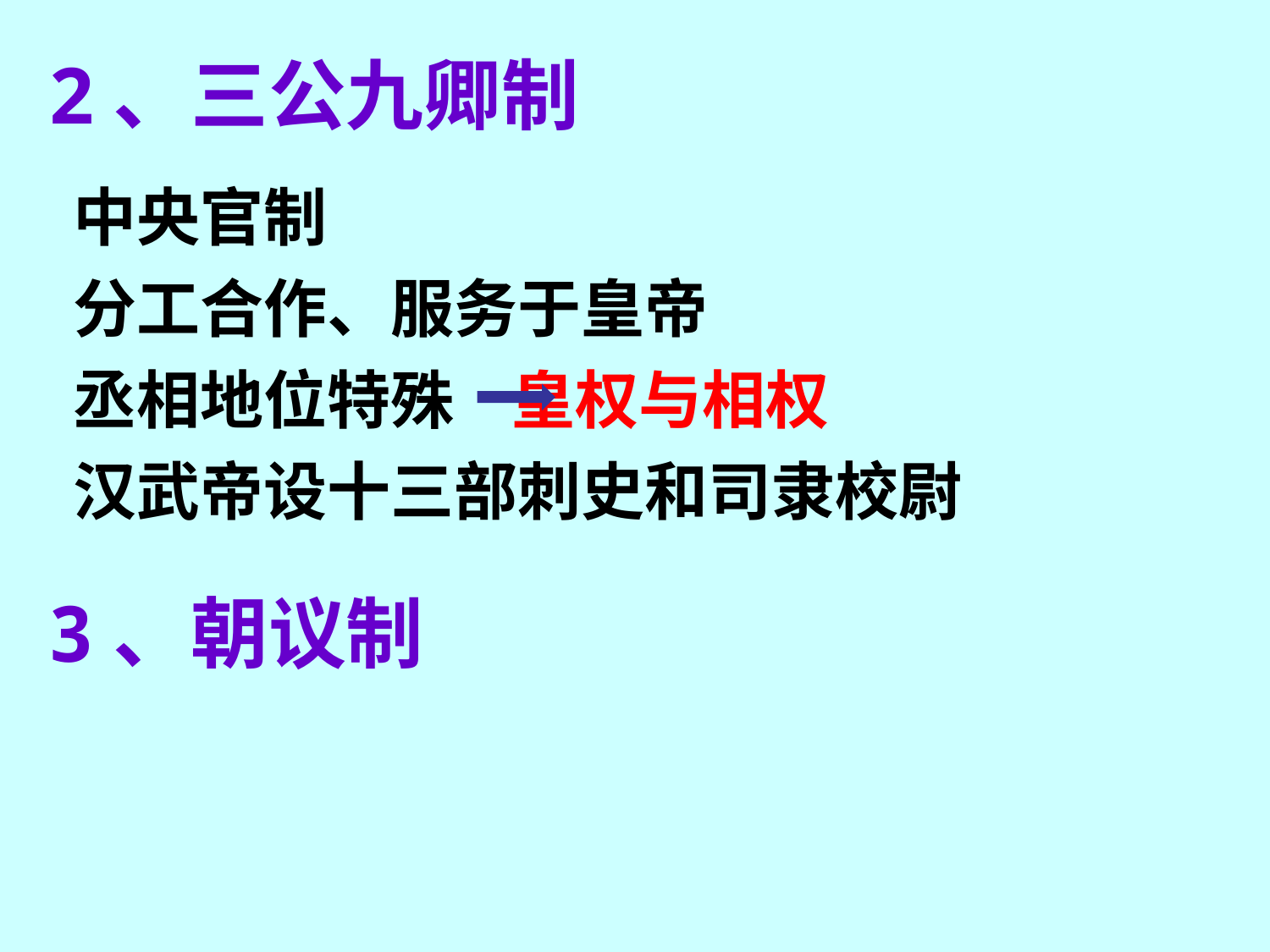

2、三公九卿制
中央官制
分工合作、服务于皇帝
丞相地位特殊    皇权与相权
汉武帝设十三部刺史和司隶校尉

3、朝议制